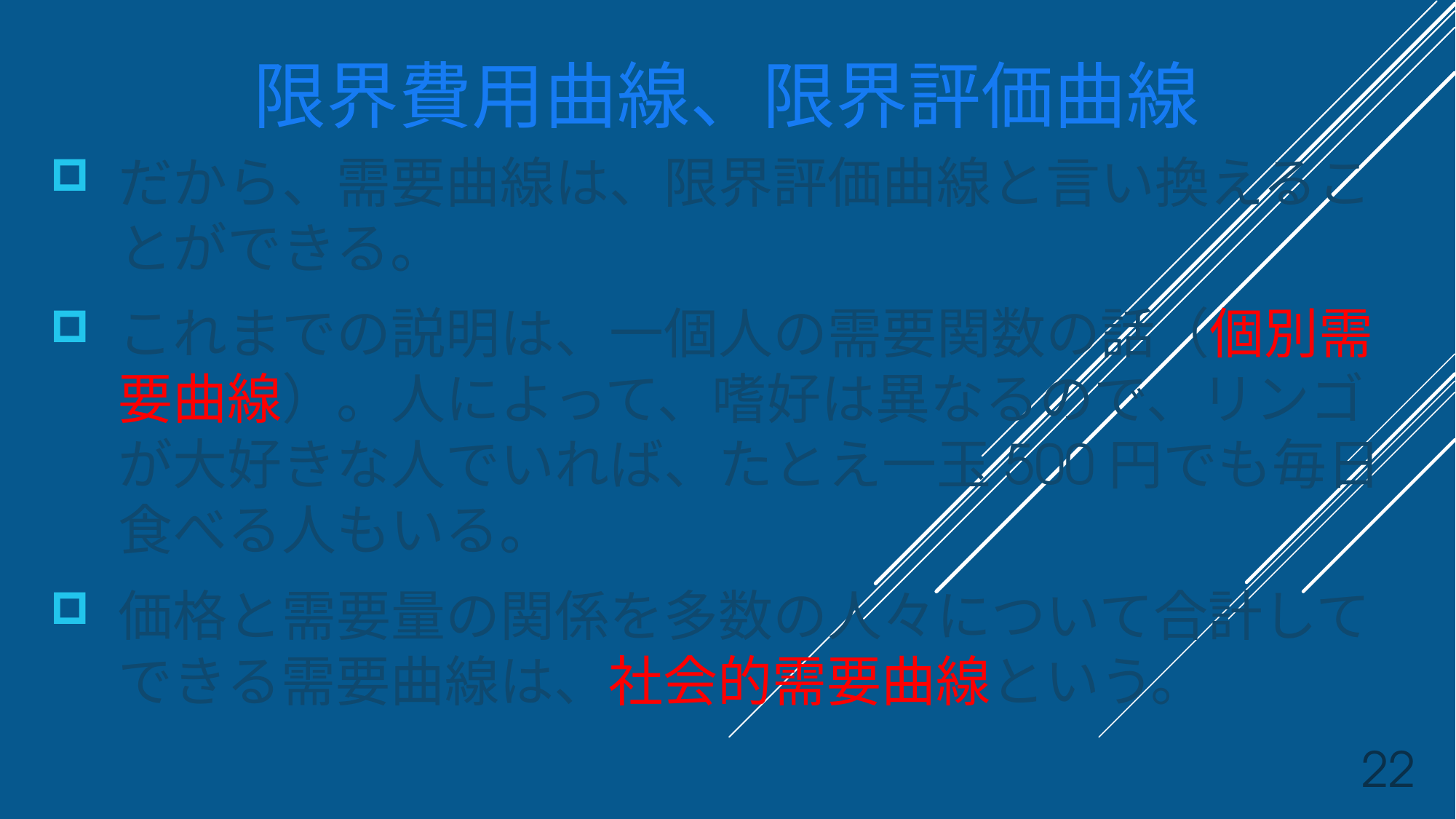

# 限界費用曲線、限界評価曲線
だから、需要曲線は、限界評価曲線と言い換えることができる。
これまでの説明は、一個人の需要関数の話（個別需要曲線）。人によって、嗜好は異なるので、リンゴが大好きな人でいれば、たとえ一玉500円でも毎日食べる人もいる。
価格と需要量の関係を多数の人々について合計してできる需要曲線は、社会的需要曲線という。

22